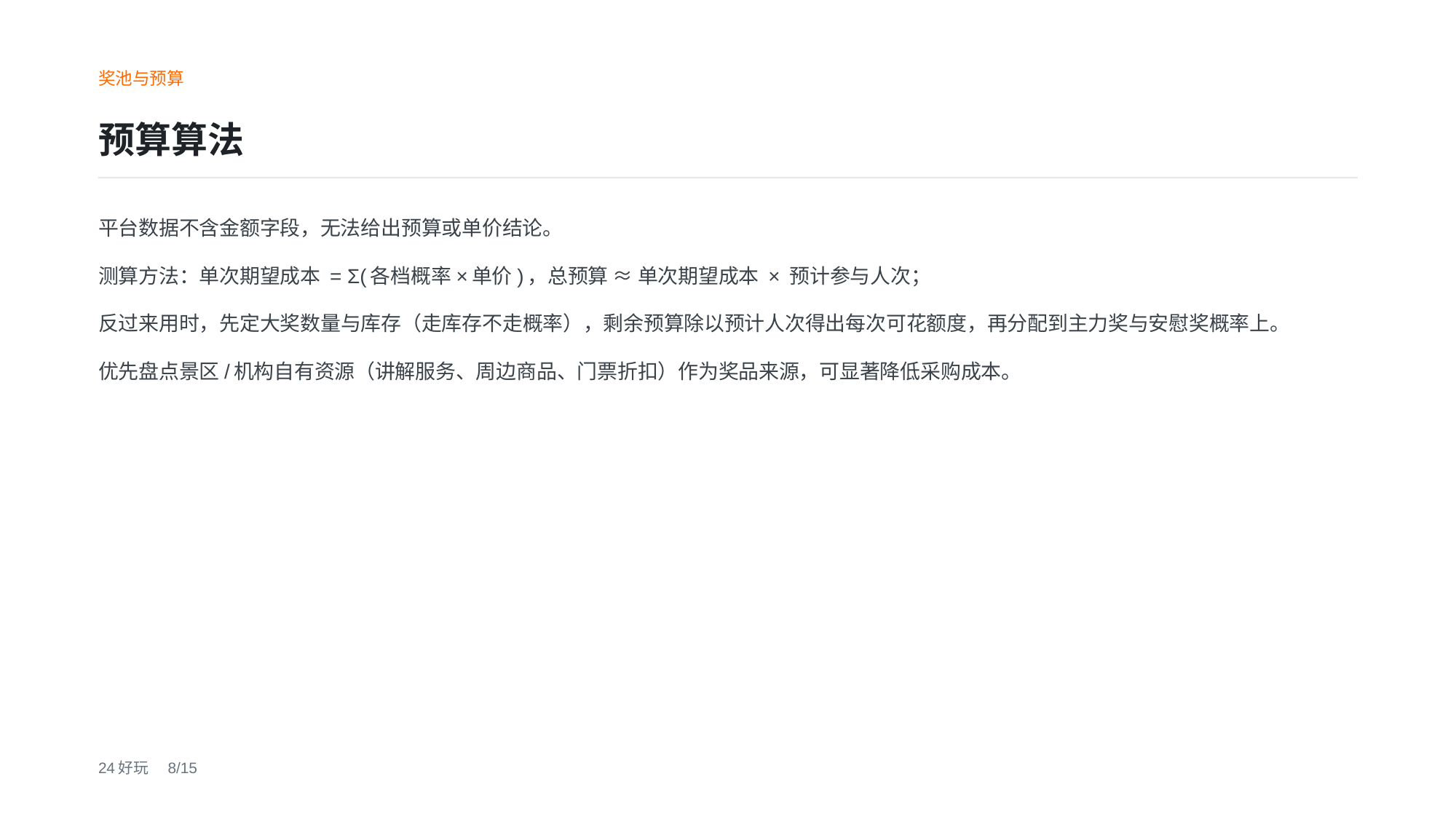

奖池与预算
预算算法

平台数据不含金额字段，无法给出预算或单价结论。
测算方法：单次期望成本 = Σ(各档概率×单价)，总预算 ≈ 单次期望成本 × 预计参与人次；
反过来用时，先定大奖数量与库存（走库存不走概率），剩余预算除以预计人次得出每次可花额度，再分配到主力奖与安慰奖概率上。
优先盘点景区/机构自有资源（讲解服务、周边商品、门票折扣）作为奖品来源，可显著降低采购成本。
24好玩　8/15